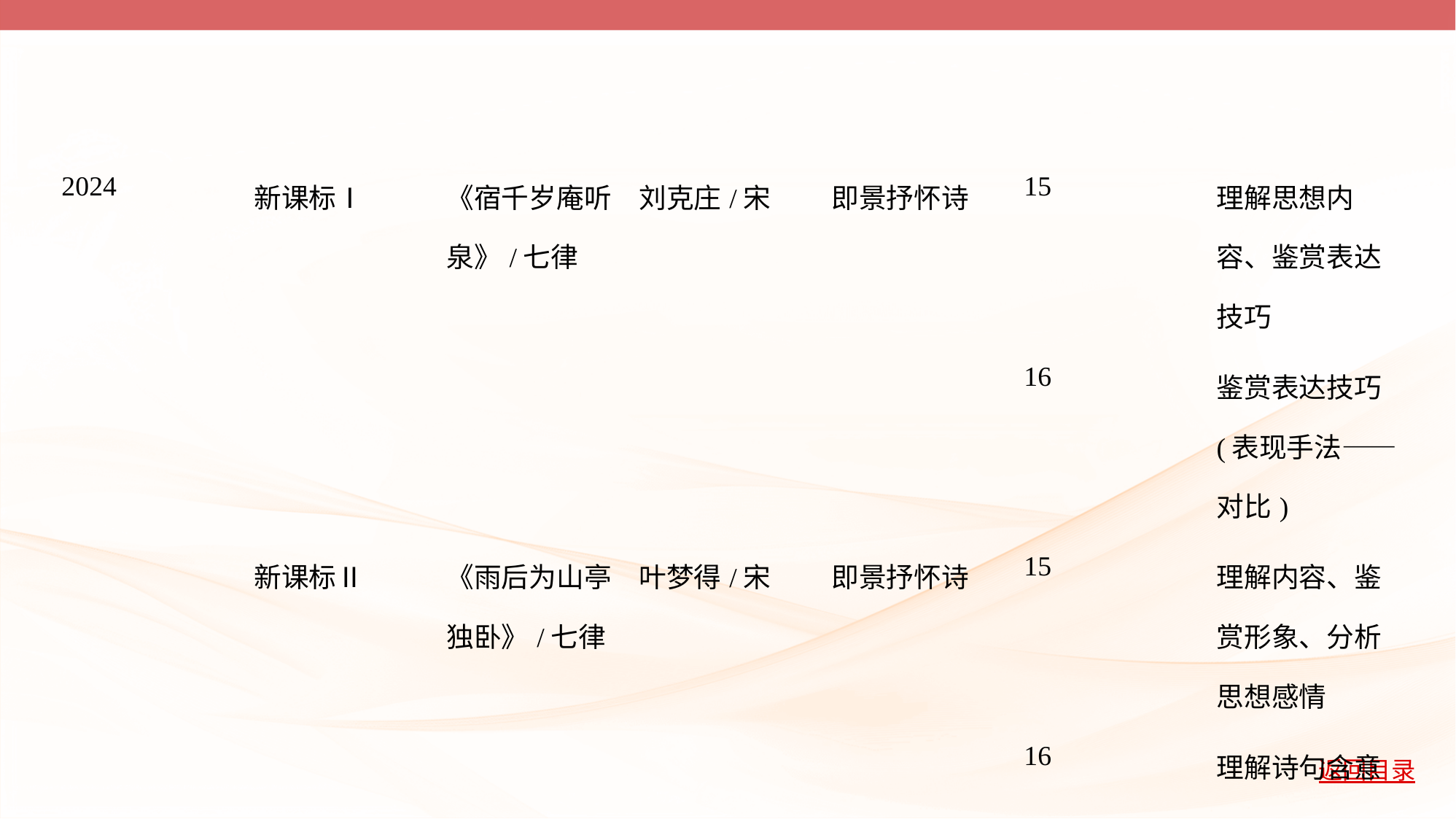

| 2024 | 新课标Ⅰ | 《宿千岁庵听 泉》/七律 | 刘克庄/宋 | 即景抒怀诗 | 15 | 理解思想内 容、鉴赏表达 技巧 |
| --- | --- | --- | --- | --- | --- | --- |
|  |  |  |  |  | 16 | 鉴赏表达技巧 (表现手法—— 对比) |
|  | 新课标Ⅱ | 《雨后为山亭 独卧》/七律 | 叶梦得/宋 | 即景抒怀诗 | 15 | 理解内容、鉴 赏形象、分析 思想感情 |
|  |  |  |  |  | 16 | 理解诗句含意 |